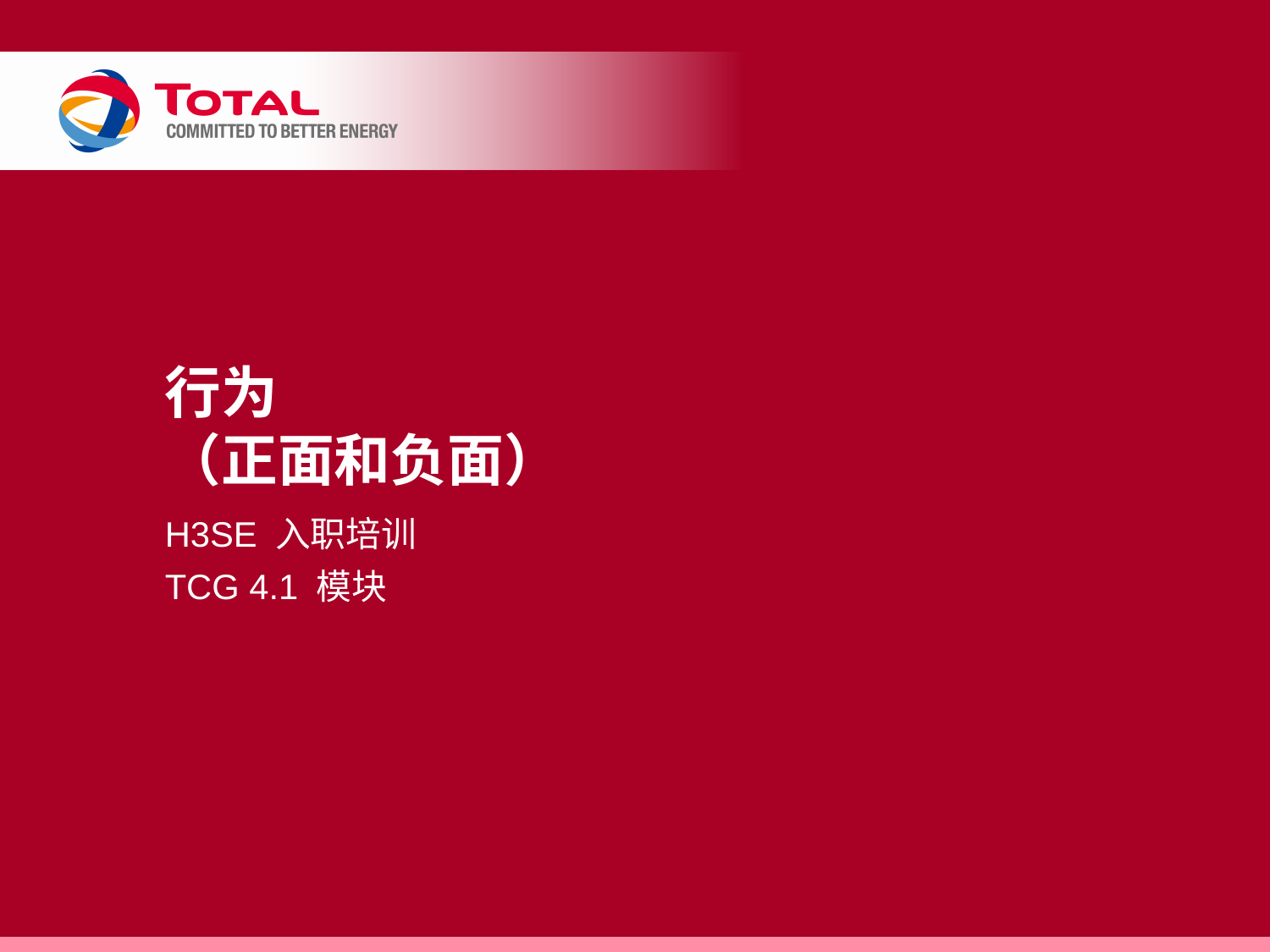

# 行为 （正面和负面）

H3SE 入职培训
TCG 4.1 模块